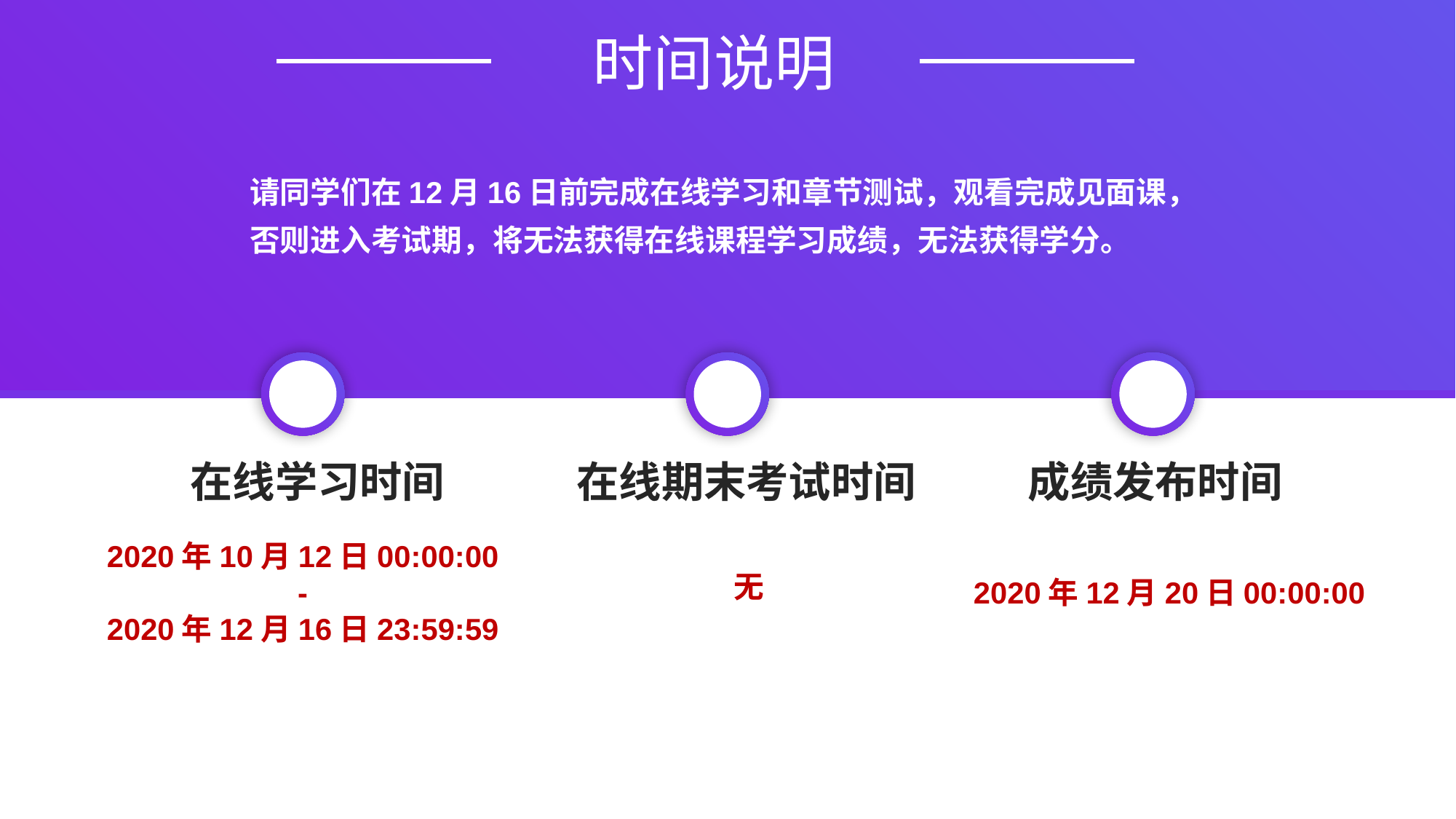

时间说明
请同学们在12月16日前完成在线学习和章节测试，观看完成见面课，否则进入考试期，将无法获得在线课程学习成绩，无法获得学分。

成绩发布时间
在线学习时间
在线期末考试时间
2020年10月12日00:00:00
-
2020年12月16日23:59:59
无
2020年12月20日00:00:00